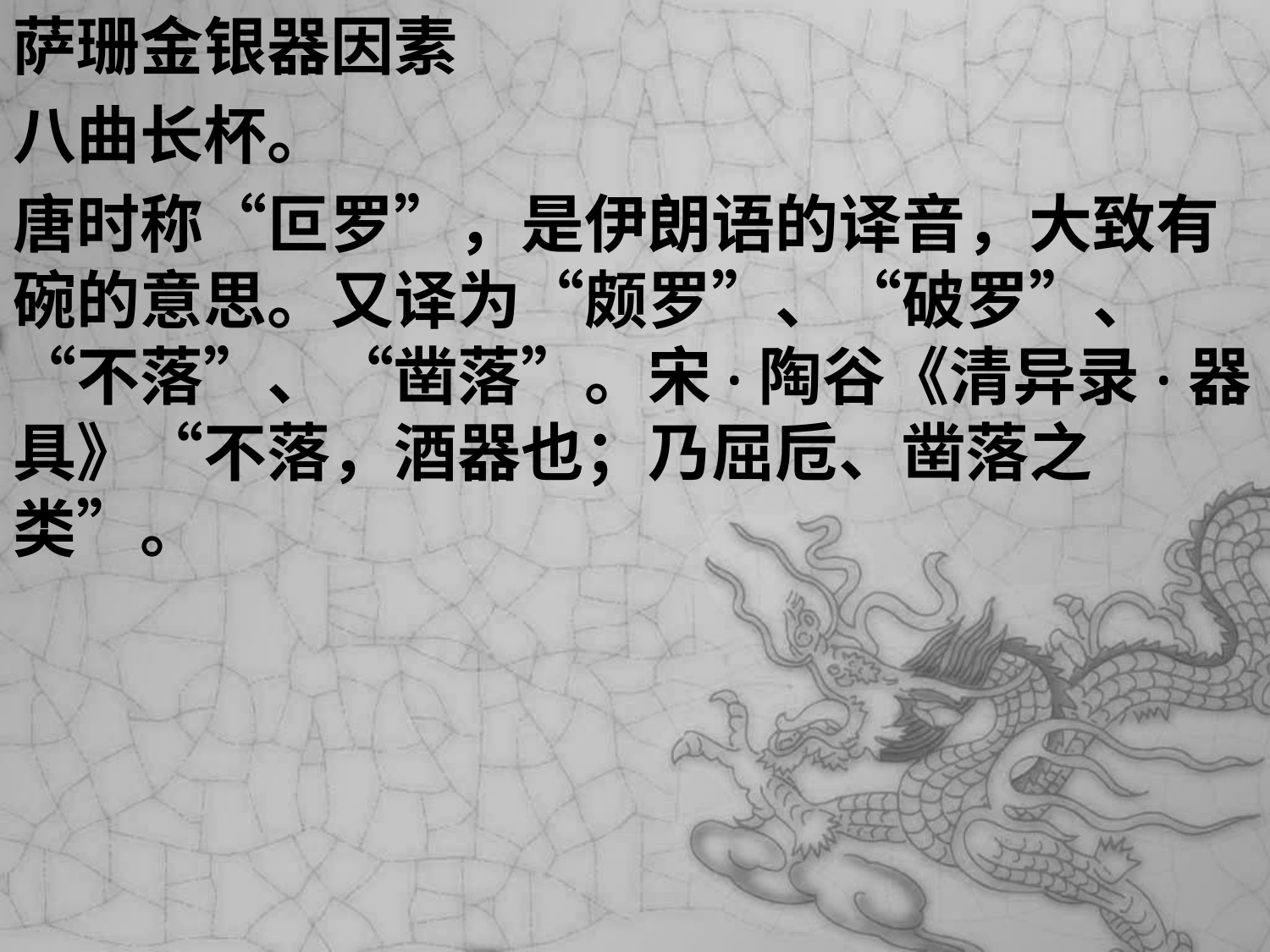

萨珊金银器因素
八曲长杯。
唐时称“叵罗”，是伊朗语的译音，大致有碗的意思。又译为“颇罗”、“破罗”、“不落”、“凿落”。宋·陶谷《清异录·器具》“不落，酒器也；乃屈卮、凿落之类”。